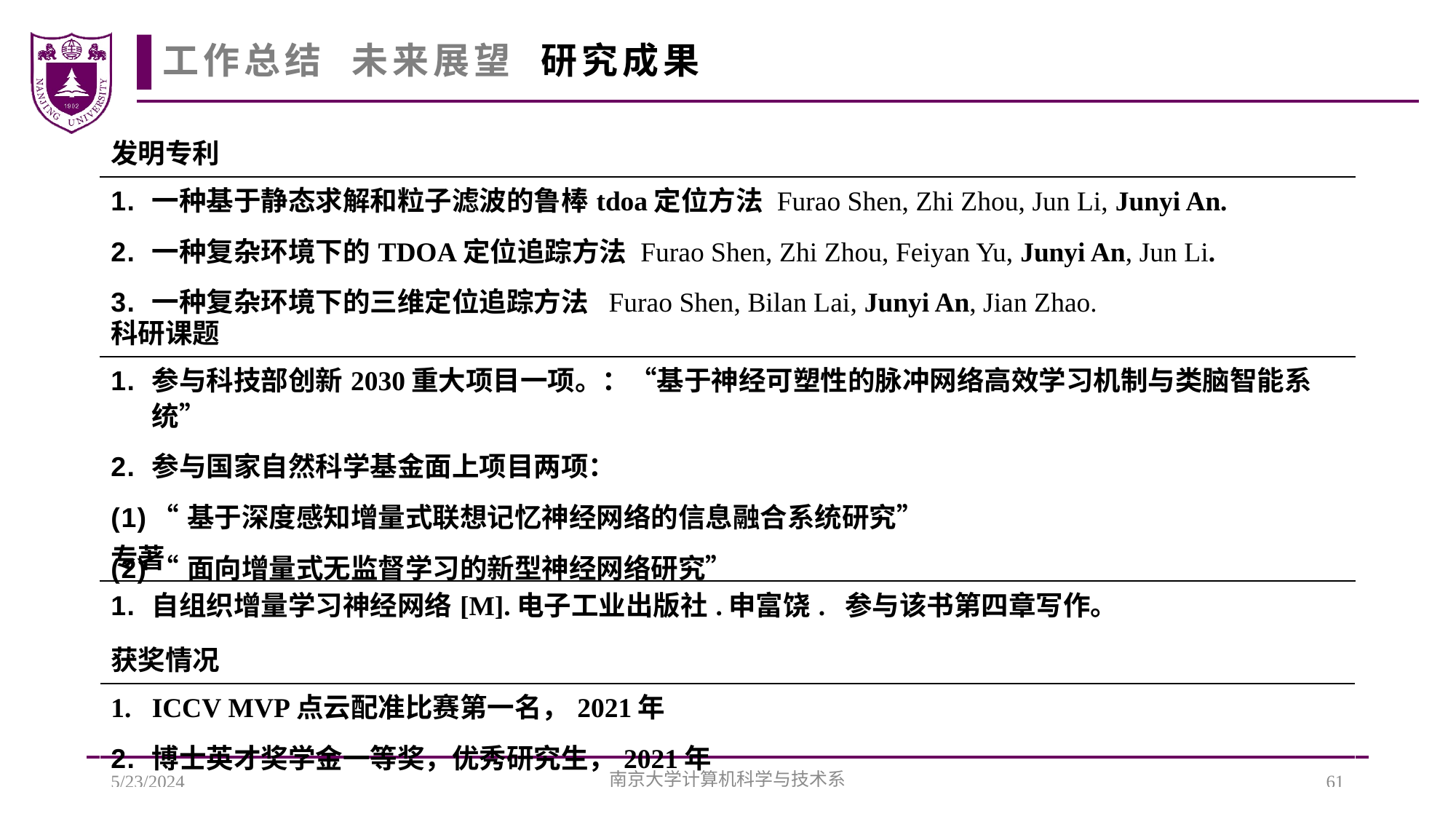

工作总结  未来展望  研究成果
| 发明专利 |
| --- |
| 一种基于静态求解和粒子滤波的鲁棒tdoa定位方法 Furao Shen, Zhi Zhou, Jun Li, Junyi An. 一种复杂环境下的TDOA定位追踪方法 Furao Shen, Zhi Zhou, Feiyan Yu, Junyi An, Jun Li. 一种复杂环境下的三维定位追踪方法 Furao Shen, Bilan Lai, Junyi An, Jian Zhao. |
| 科研课题 |
| --- |
| 参与科技部创新2030重大项目一项。：“基于神经可塑性的脉冲网络高效学习机制与类脑智能系统” 参与国家自然科学基金面上项目两项： “基于深度感知增量式联想记忆神经网络的信息融合系统研究” “面向增量式无监督学习的新型神经网络研究” |
| 专著 |
| --- |
| 自组织增量学习神经网络[M].电子工业出版社.申富饶. 参与该书第四章写作。 |
| 获奖情况 |
| --- |
| ICCV MVP点云配准比赛第一名，2021年 博士英才奖学金一等奖，优秀研究生，2021年 |
5/23/2024
南京大学计算机科学与技术系
61